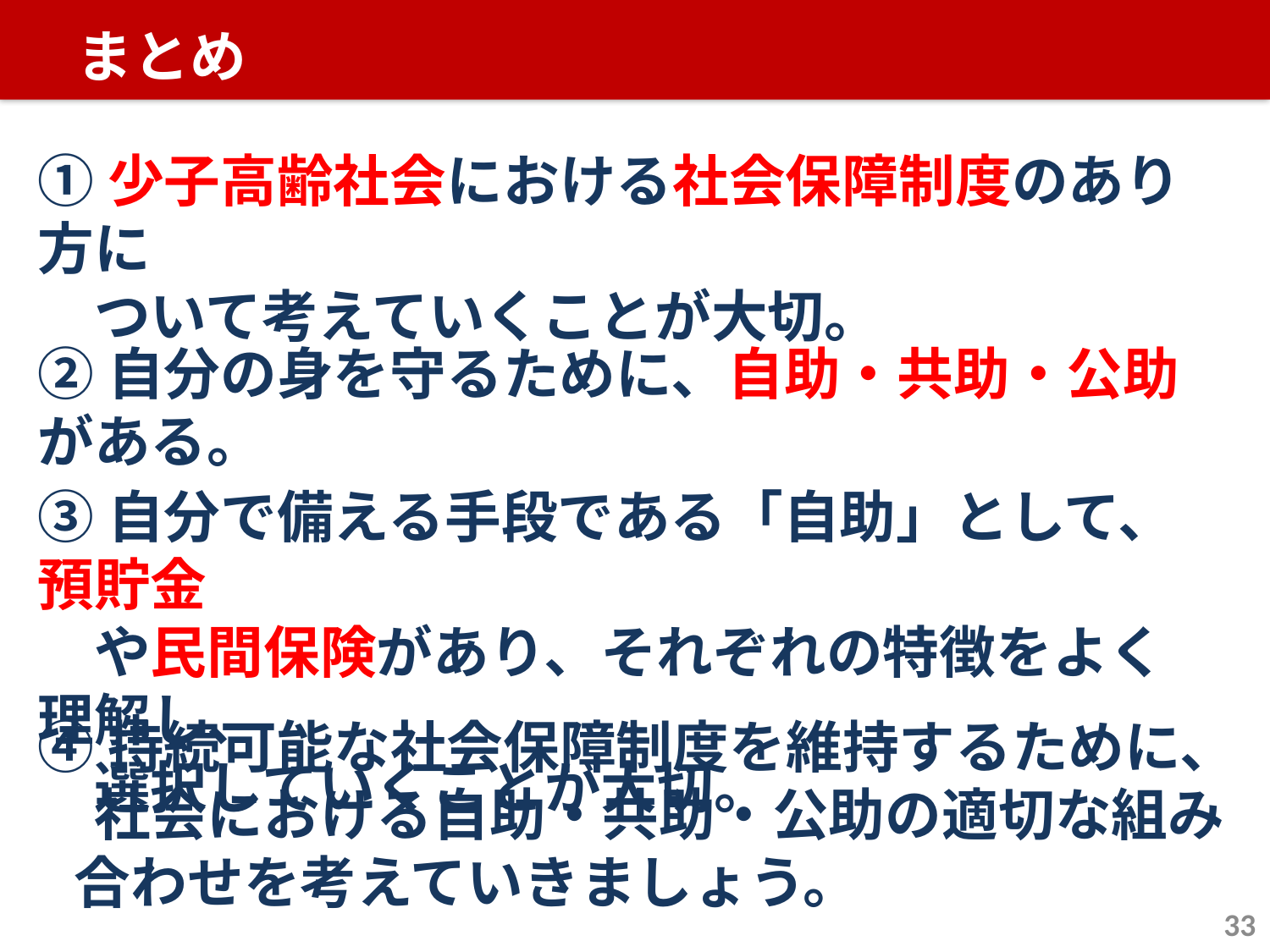

まとめ
①少子高齢社会における社会保障制度のあり方に
　ついて考えていくことが大切。
②自分の身を守るために、自助・共助・公助がある。
③自分で備える手段である「自助」として、預貯金
　や民間保険があり、それぞれの特徴をよく理解し、
　選択していくことが大切。
④持続可能な社会保障制度を維持するために、
　社会における自助・共助・公助の適切な組み合わせを考えていきましょう。
33